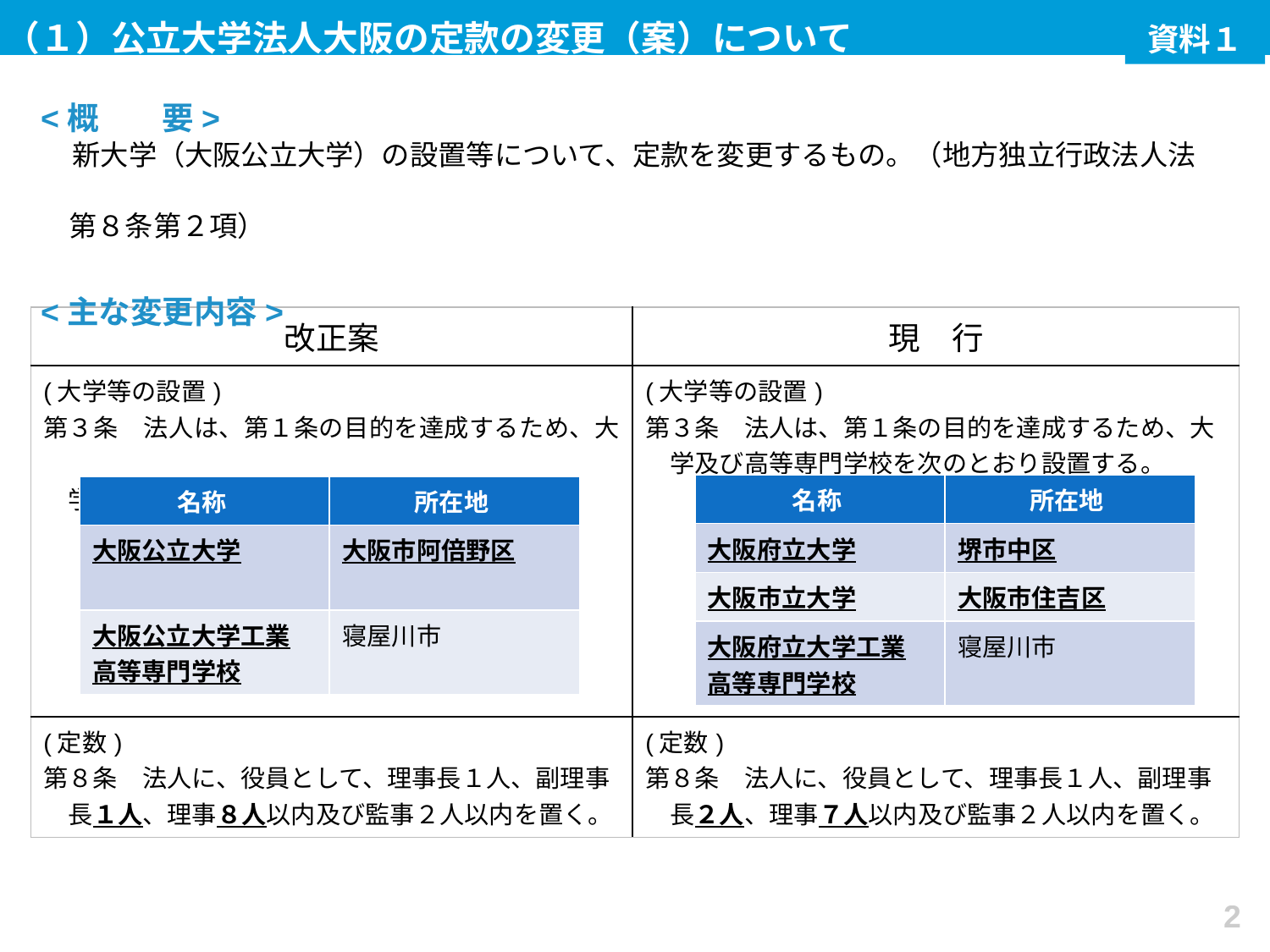

資料１
（１）公立大学法人大阪の定款の変更（案）について

<概　　要>
　新大学（大阪公立大学）の設置等について、定款を変更するもの。（地方独立行政法人法
　第８条第２項）

<主な変更内容>
| 改正案 | 現　行 |
| --- | --- |
| (大学等の設置) 第３条　法人は、第１条の目的を達成するため、大　　 　学及び高等専門学校を次のとおり設置する。 | (大学等の設置) 第３条　法人は、第１条の目的を達成するため、大 　学及び高等専門学校を次のとおり設置する。 |
| (定数) 第８条　法人に、役員として、理事長１人、副理事 　長１人、理事８人以内及び監事２人以内を置く。 | (定数) 第８条　法人に、役員として、理事長１人、副理事 　長２人、理事７人以内及び監事２人以内を置く。 |
| 名称 | 所在地 |
| --- | --- |
| 大阪府立大学 | 堺市中区 |
| 大阪市立大学 | 大阪市住吉区 |
| 大阪府立大学工業 高等専門学校 | 寝屋川市 |
| 名称 | 所在地 |
| --- | --- |
| 大阪公立大学 | 大阪市阿倍野区 |
| 大阪公立大学工業 高等専門学校 | 寝屋川市 |
2